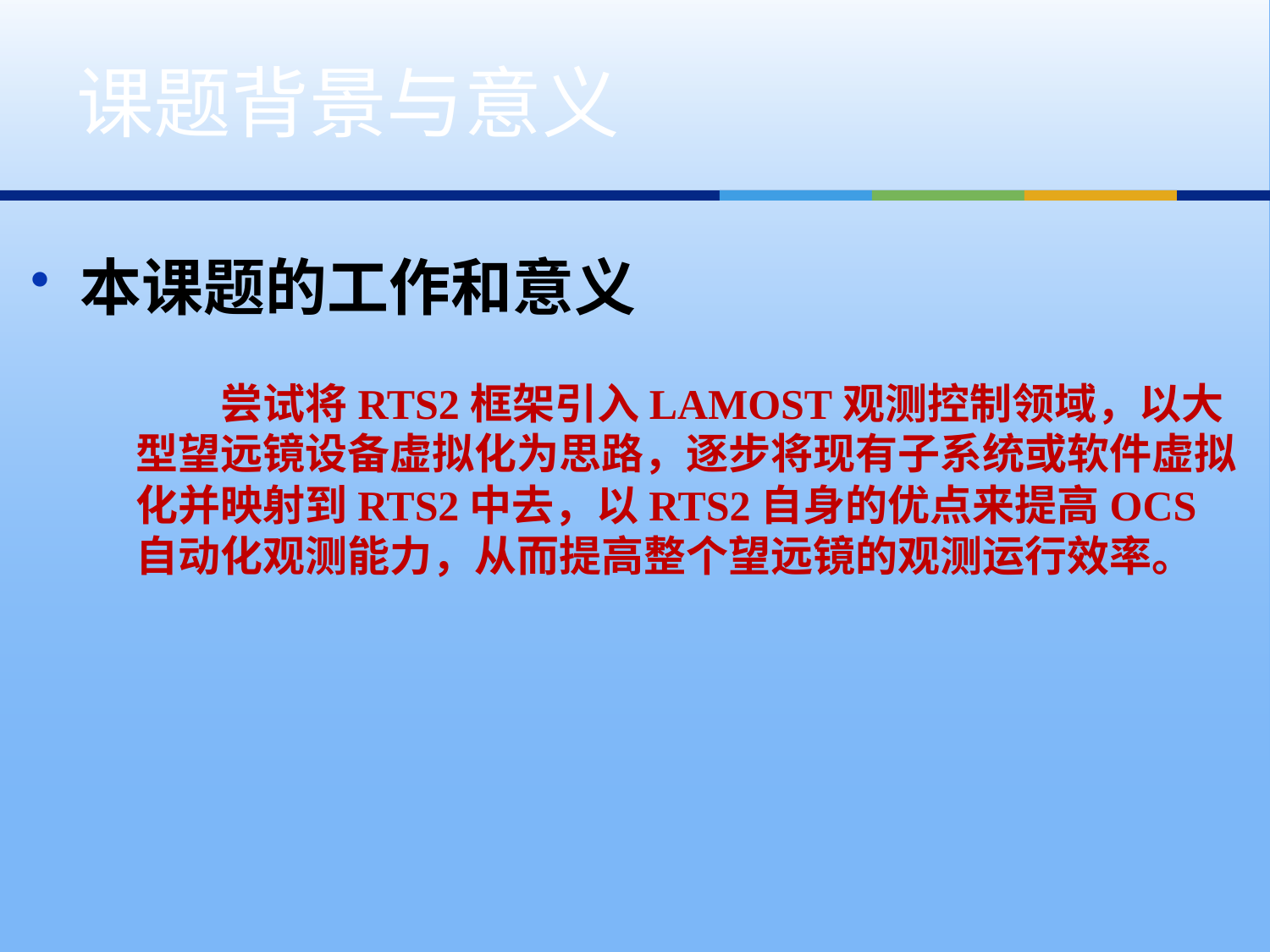

# 课题背景与意义

本课题的工作和意义

尝试将RTS2框架引入LAMOST观测控制领域，以大型望远镜设备虚拟化为思路，逐步将现有子系统或软件虚拟化并映射到RTS2中去，以RTS2自身的优点来提高OCS自动化观测能力，从而提高整个望远镜的观测运行效率。